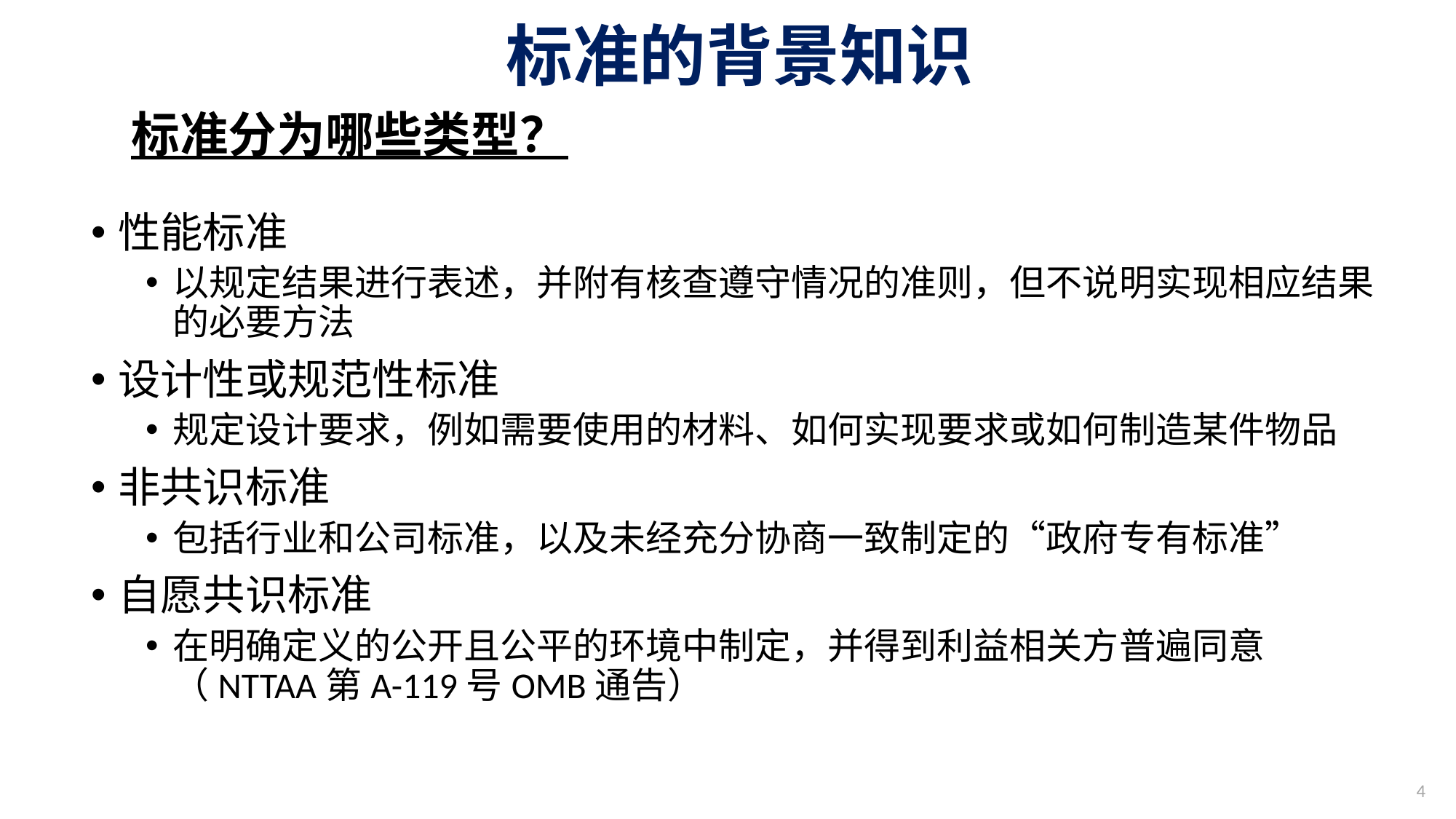

# 标准的背景知识
标准分为哪些类型？

性能标准
以规定结果进行表述，并附有核查遵守情况的准则，但不说明实现相应结果的必要方法
设计性或规范性标准
规定设计要求，例如需要使用的材料、如何实现要求或如何制造某件物品
非共识标准
包括行业和公司标准，以及未经充分协商一致制定的“政府专有标准”
自愿共识标准
在明确定义的公开且公平的环境中制定，并得到利益相关方普遍同意（NTTAA第A-119号OMB通告）
4